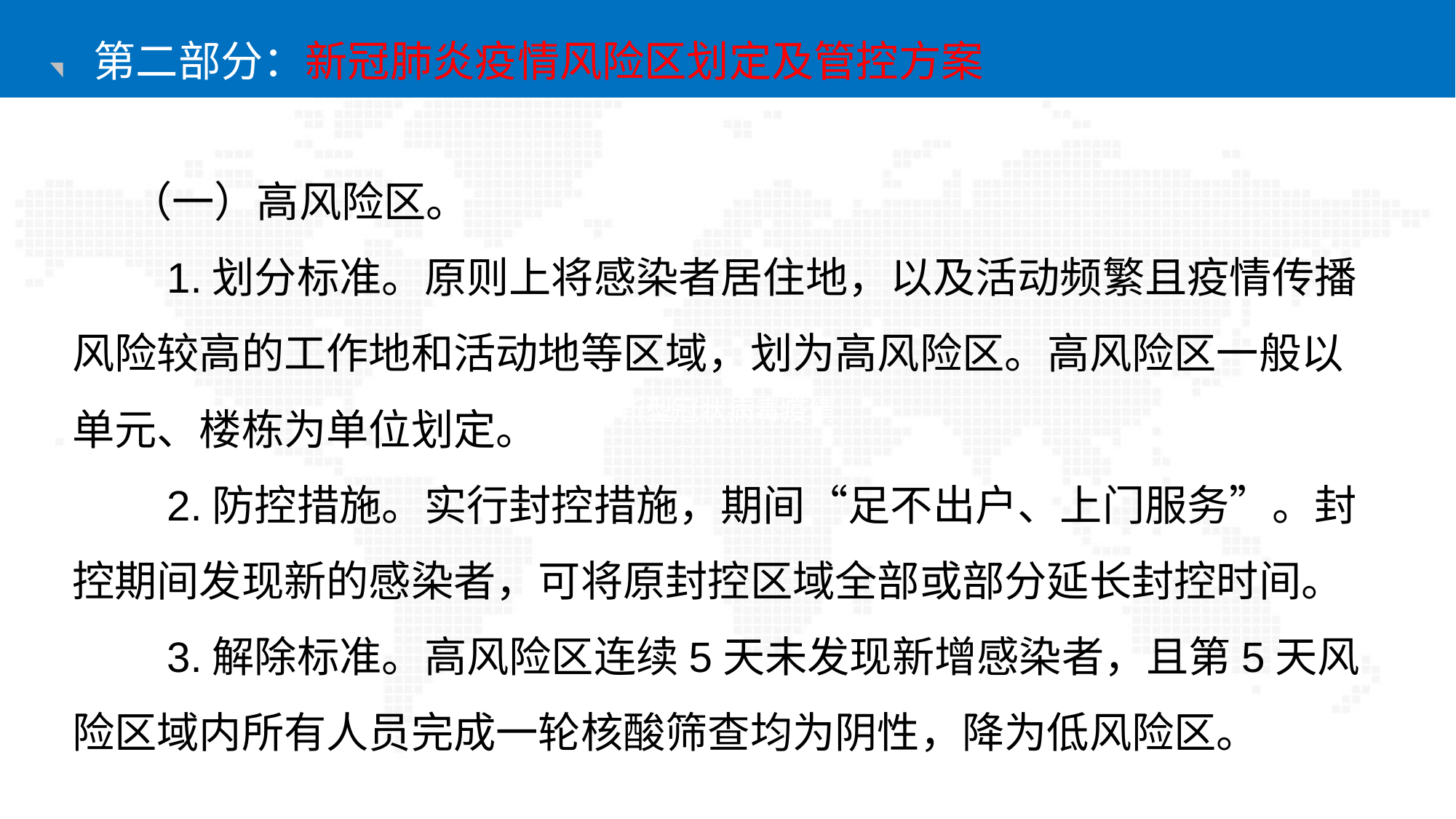

第二部分：新冠肺炎疫情风险区划定及管控方案

     （一）高风险区。
        1.划分标准。原则上将感染者居住地，以及活动频繁且疫情传播风险较高的工作地和活动地等区域，划为高风险区。高风险区一般以单元、楼栋为单位划定。
        2.防控措施。实行封控措施，期间“足不出户、上门服务”。封控期间发现新的感染者，可将原封控区域全部或部分延长封控时间。
        3.解除标准。高风险区连续5天未发现新增感染者，且第5天风险区域内所有人员完成一轮核酸筛查均为阴性，降为低风险区。
新型冠状病毒疫情